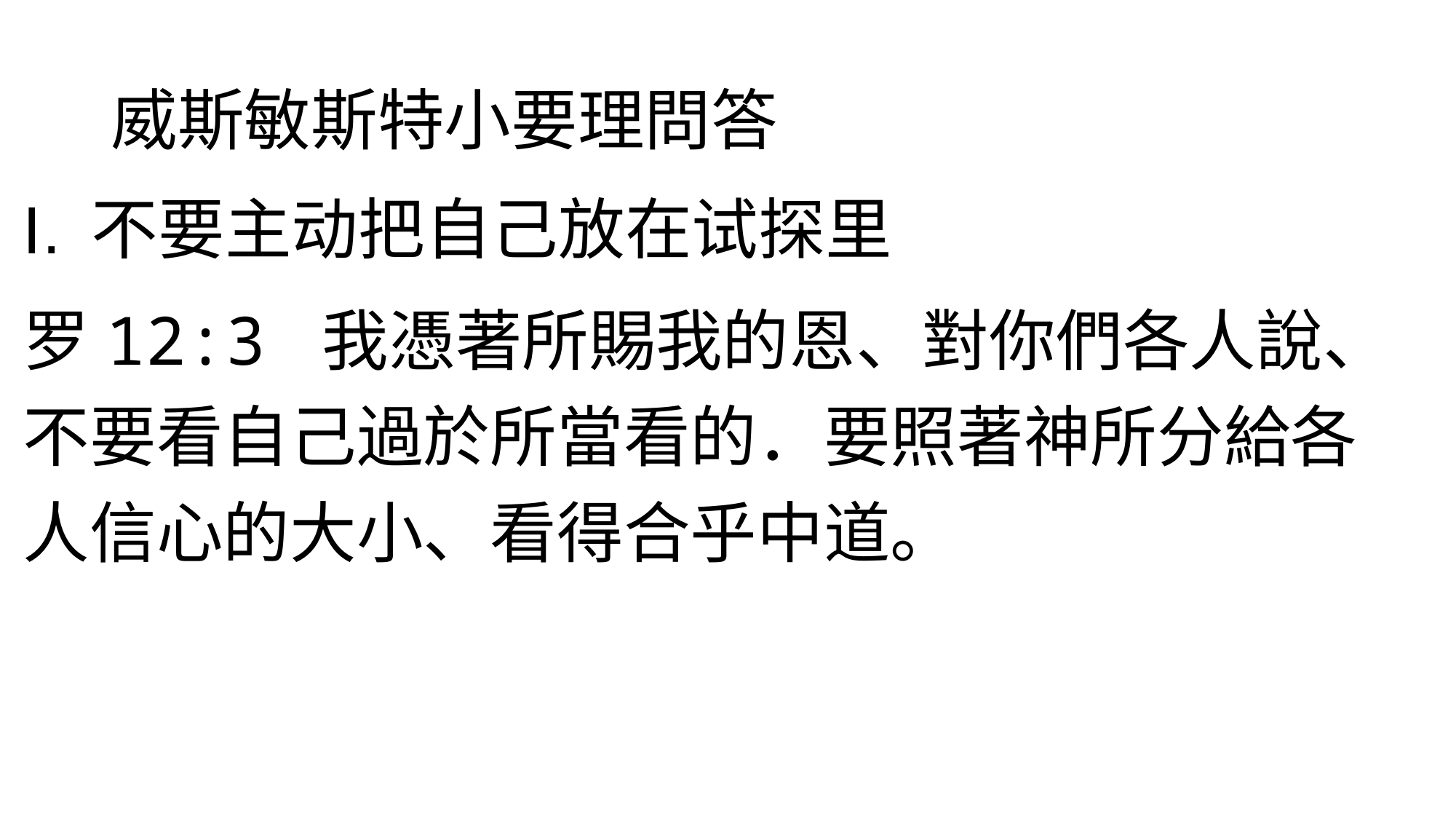

# 威斯敏斯特小要理問答
不要主动把自己放在试探里
罗12:3 我憑著所賜我的恩、對你們各人說、不要看自己過於所當看的．要照著神所分給各人信心的大小、看得合乎中道。